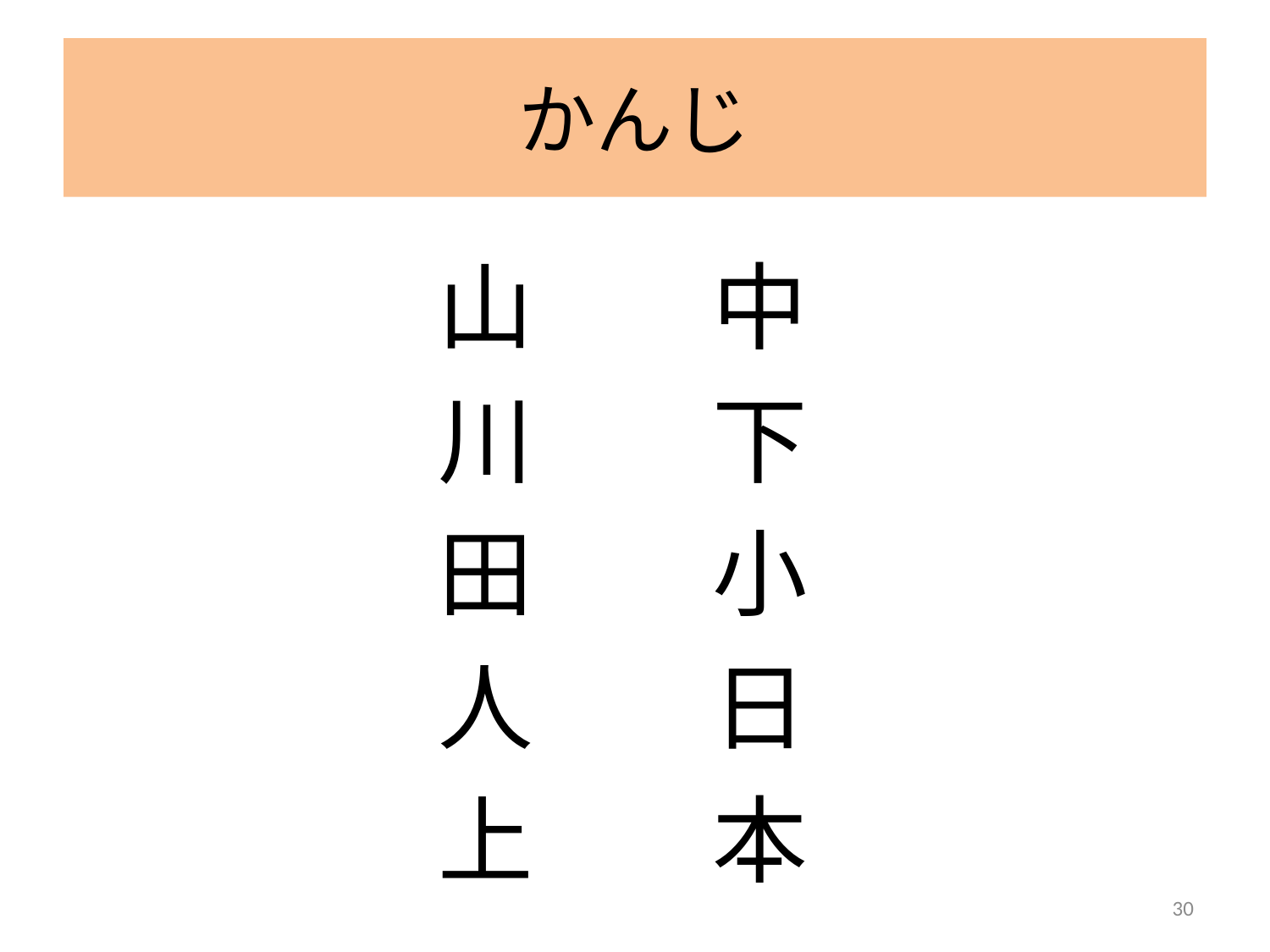

# かんじ
山
川
田
人
上

中
下
小
日
本
30